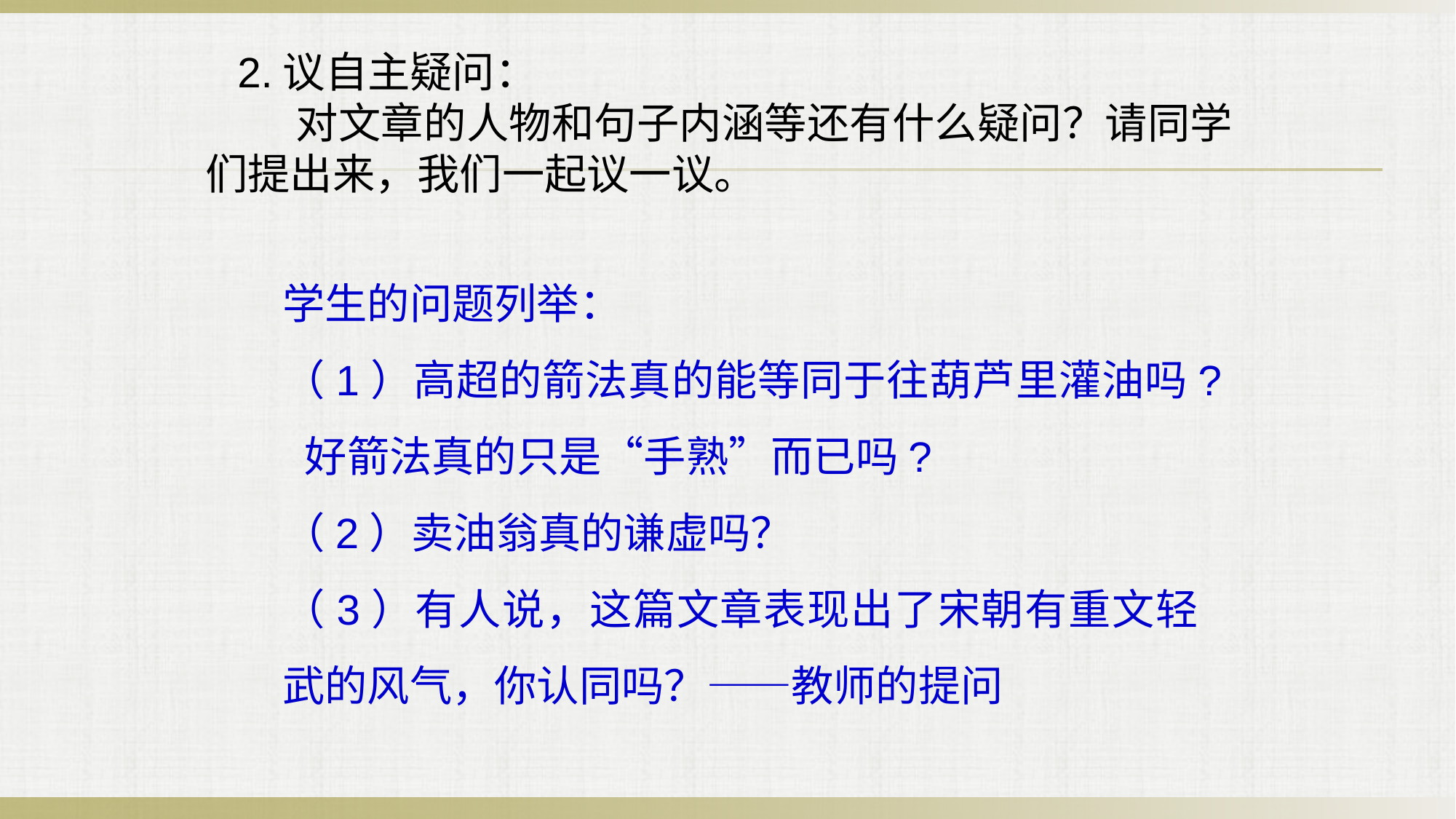

2.议自主疑问：
     对文章的人物和句子内涵等还有什么疑问？请同学们提出来，我们一起议一议。
学生的问题列举：
（1）高超的箭法真的能等同于往葫芦里灌油吗? 好箭法真的只是“手熟”而已吗?
（2）卖油翁真的谦虚吗？
（3）有人说，这篇文章表现出了宋朝有重文轻武的风气，你认同吗？——教师的提问